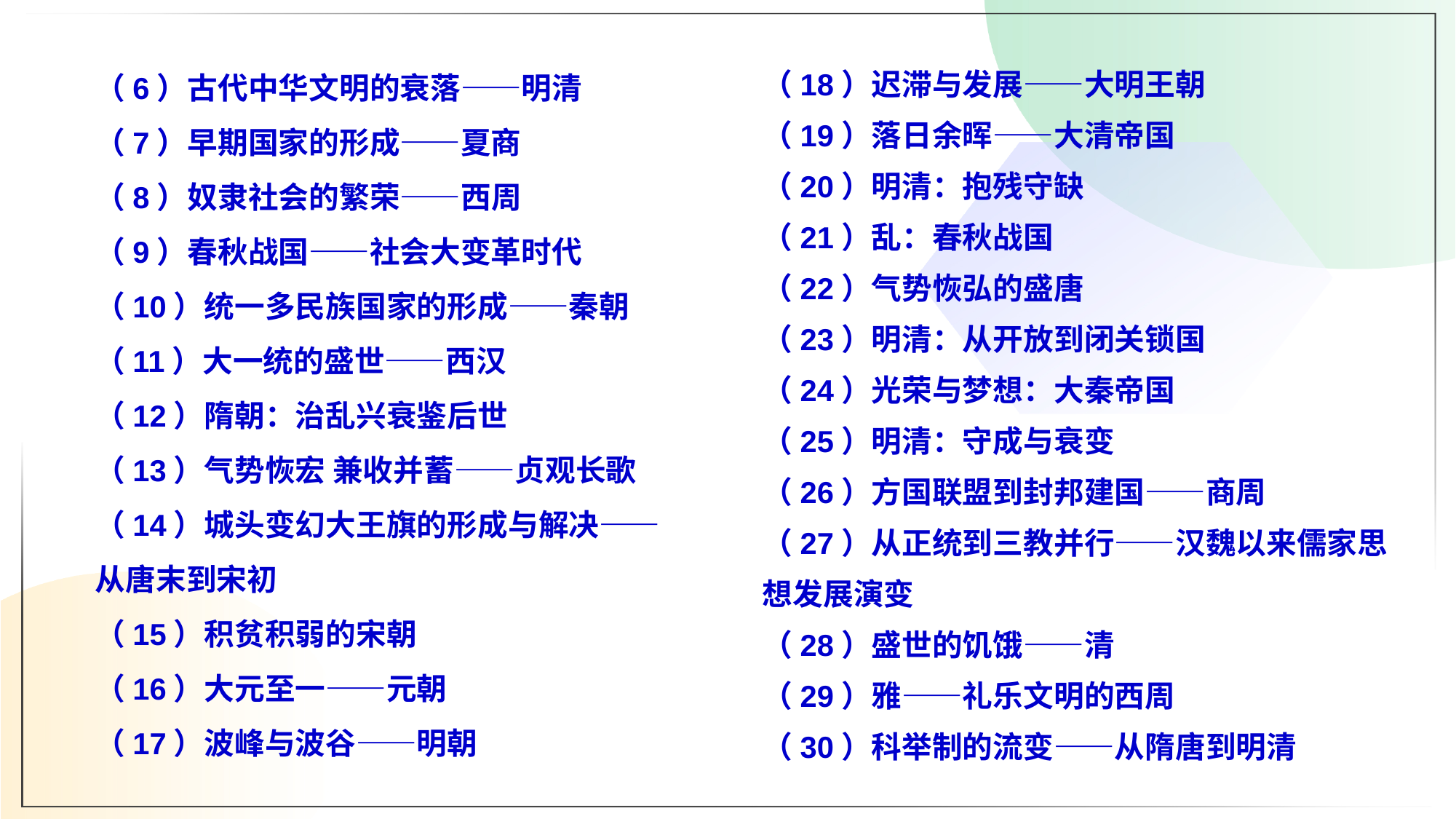

（6）古代中华文明的衰落——明清
（7）早期国家的形成——夏商
（8）奴隶社会的繁荣——西周
（9）春秋战国——社会大变革时代
（10）统一多民族国家的形成——秦朝
（11）大一统的盛世——西汉
（12）隋朝：治乱兴衰鉴后世
（13）气势恢宏 兼收并蓄——贞观长歌
（14）城头变幻大王旗的形成与解决——从唐末到宋初
（15）积贫积弱的宋朝
（16）大元至一——元朝
（17）波峰与波谷——明朝
（18）迟滞与发展——大明王朝
（19）落日余晖——大清帝国
（20）明清：抱残守缺
（21）乱：春秋战国
（22）气势恢弘的盛唐
（23）明清：从开放到闭关锁国
（24）光荣与梦想：大秦帝国
（25）明清：守成与衰变
（26）方国联盟到封邦建国——商周
（27）从正统到三教并行——汉魏以来儒家思想发展演变
（28）盛世的饥饿——清
（29）雅——礼乐文明的西周
（30）科举制的流变——从隋唐到明清